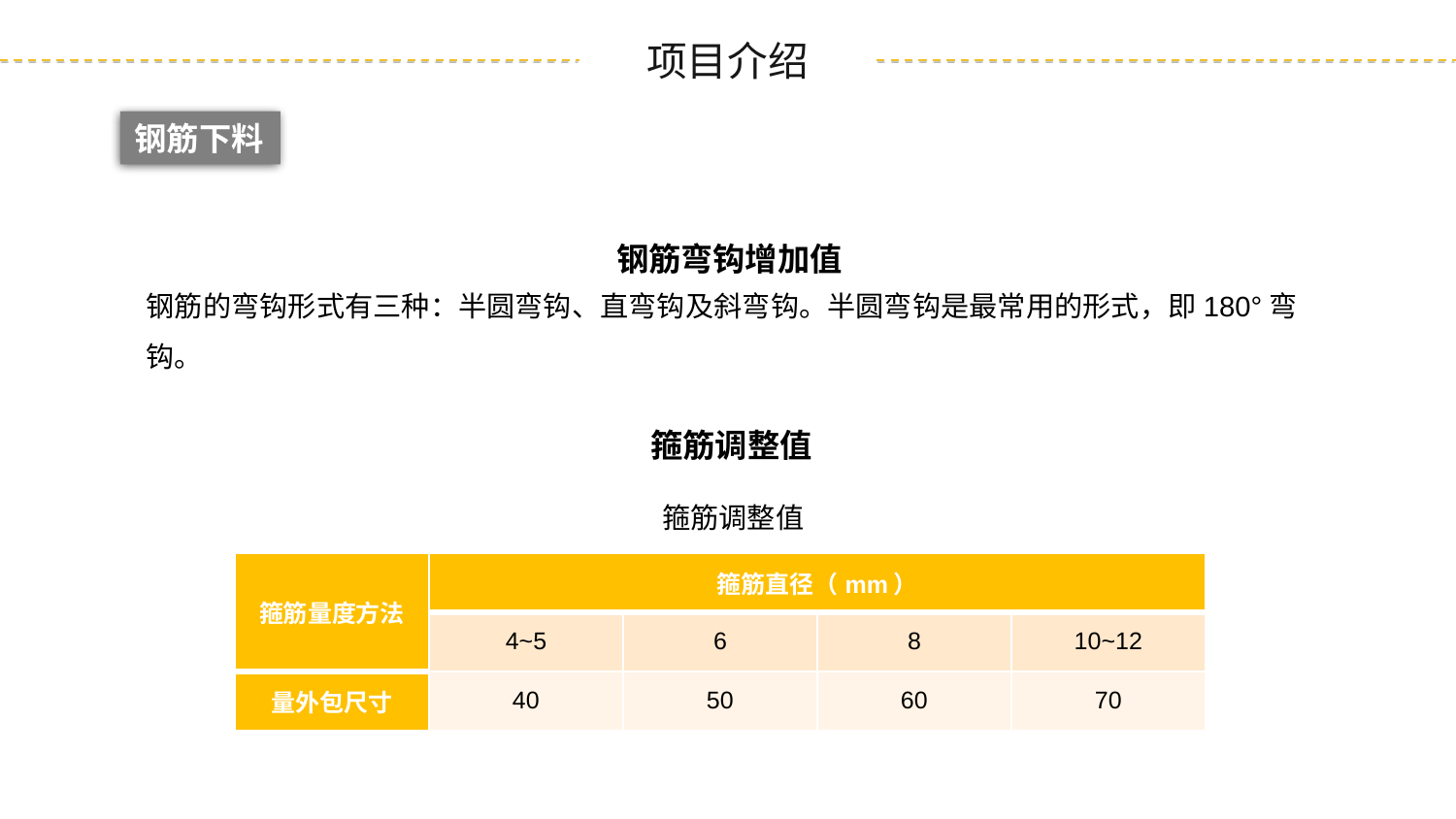

钢筋下料
钢筋弯钩增加值
钢筋的弯钩形式有三种：半圆弯钩、直弯钩及斜弯钩。半圆弯钩是最常用的形式，即180°弯钩。
箍筋调整值
箍筋调整值
| 箍筋量度方法 | 箍筋直径（mm） |  |  |  |
| --- | --- | --- | --- | --- |
|  | 4~5 | 6 | 8 | 10~12 |
| 量外包尺寸 | 40 | 50 | 60 | 70 |